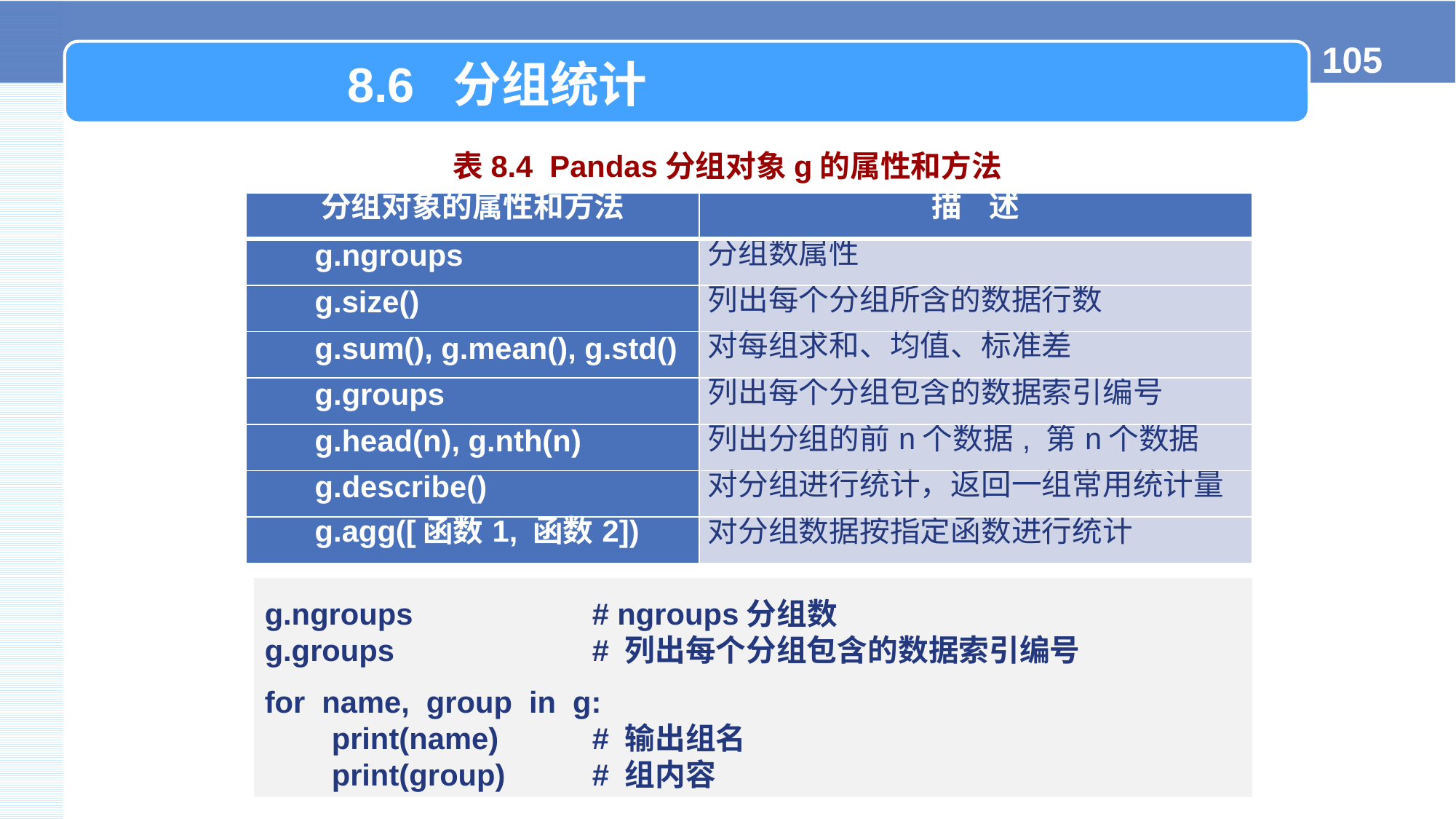

8.6  分组统计
表8.4  Pandas分组对象g的属性和方法

| 分组对象的属性和方法 | 描 述 |
| --- | --- |
| g.ngroups | 分组数属性 |
| g.size() | 列出每个分组所含的数据行数 |
| g.sum(), g.mean(), g.std() | 对每组求和、均值、标准差 |
| g.groups | 列出每个分组包含的数据索引编号 |
| g.head(n), g.nth(n) | 列出分组的前n个数据, 第n个数据 |
| g.describe() | 对分组进行统计，返回一组常用统计量 |
| g.agg([函数1, 函数2]) | 对分组数据按指定函数进行统计 |

g.ngroups                    	# ngroups分组数
g.groups                     	# 列出每个分组包含的数据索引编号
for  name,  group  in  g:
        print(name)      	# 输出组名
        print(group)        	# 组内容